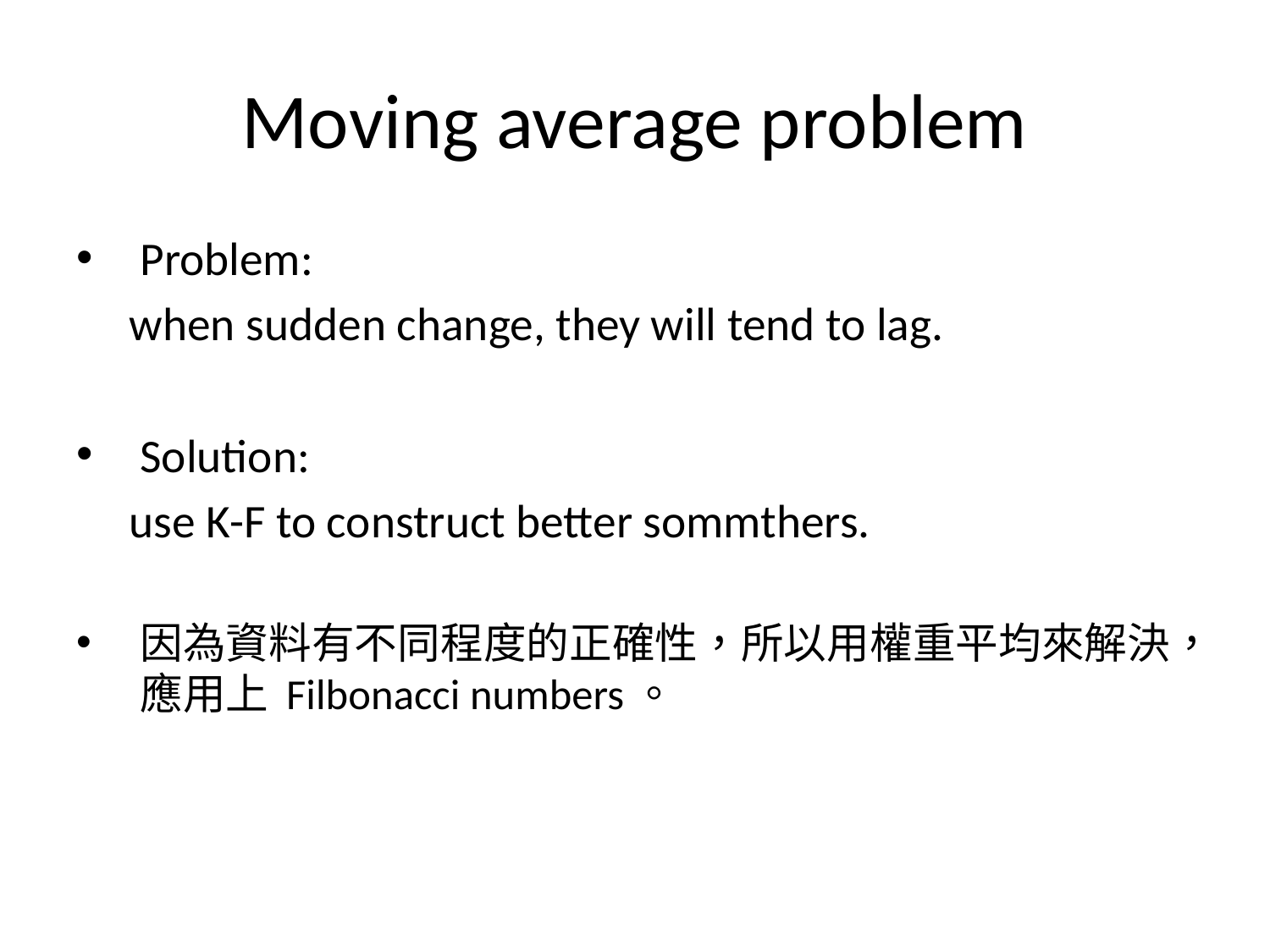

# Moving average problem
Problem:
     when sudden change, they will tend to lag.

Solution:
     use K-F to construct better sommthers.

因為資料有不同程度的正確性，所以用權重平均來解決，應用上 Filbonacci numbers。